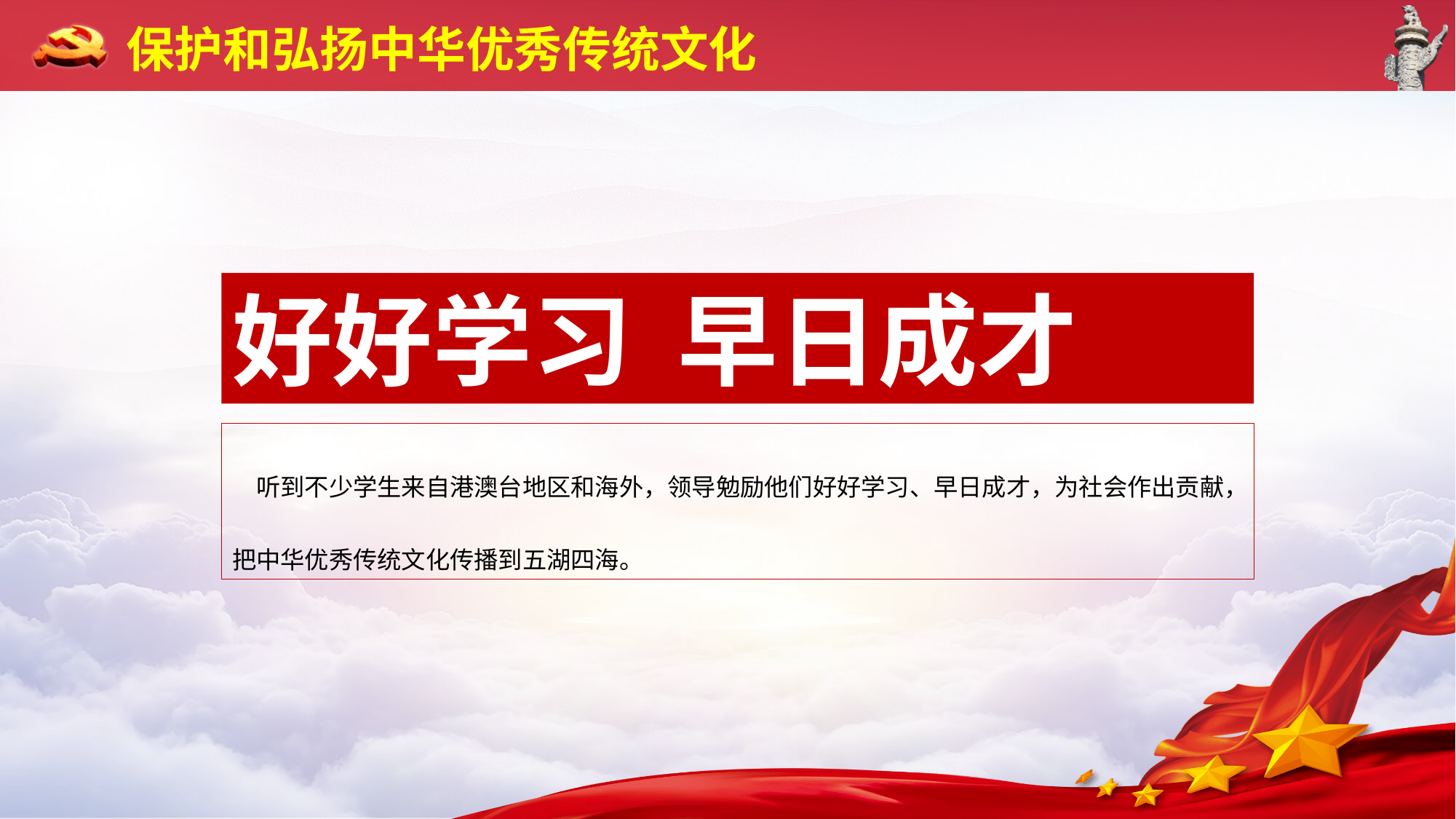

保护和弘扬中华优秀传统文化
好好学习  早日成才
　听到不少学生来自港澳台地区和海外，领导勉励他们好好学习、早日成才，为社会作出贡献，把中华优秀传统文化传播到五湖四海。